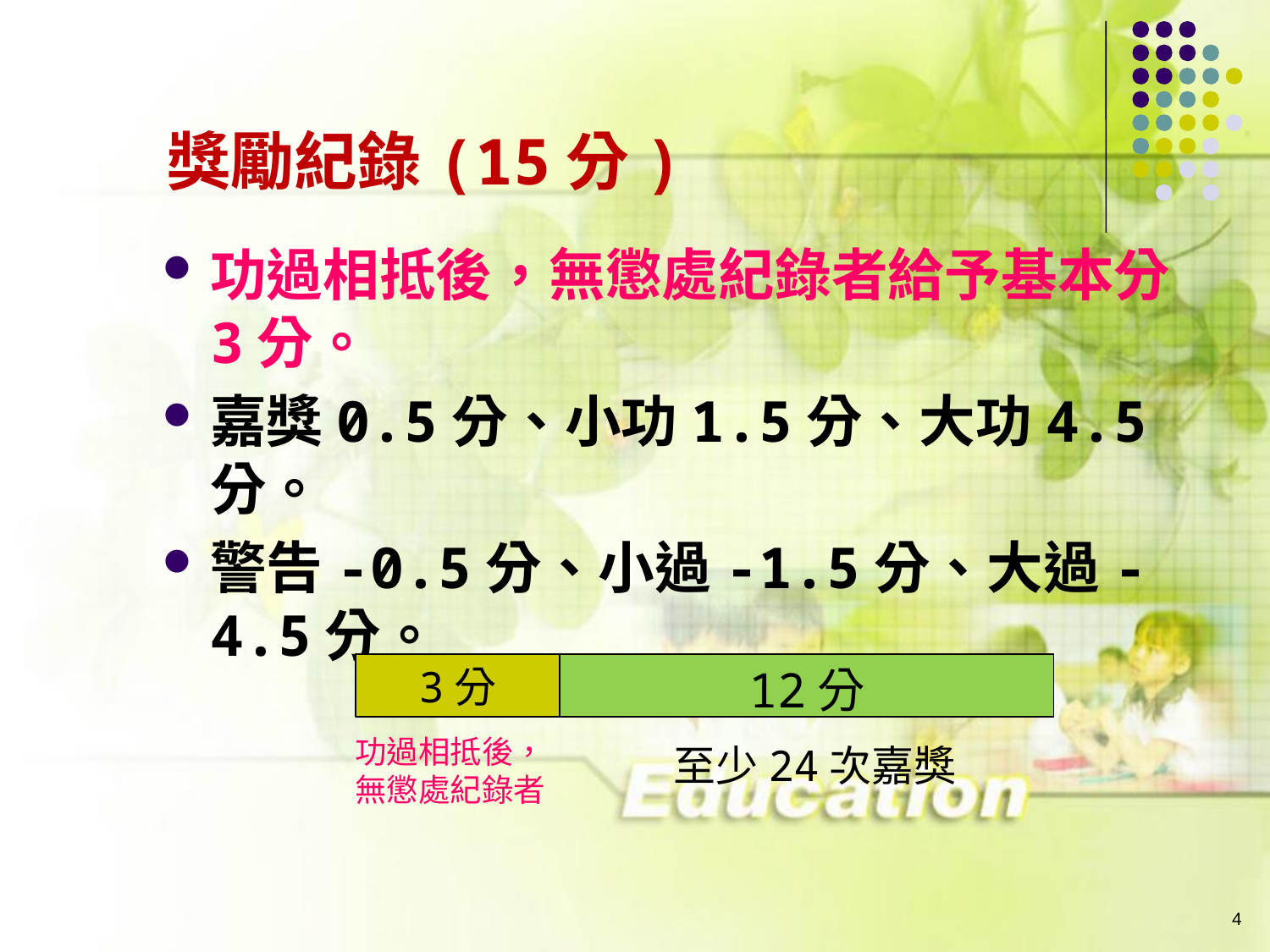

# 獎勵紀錄(15分)
功過相抵後，無懲處紀錄者給予基本分3分。
嘉獎0.5分、小功1.5分、大功4.5分。
警告-0.5分、小過-1.5分、大過-4.5分。

3分
12分
功過相抵後，無懲處紀錄者
至少24次嘉獎
4